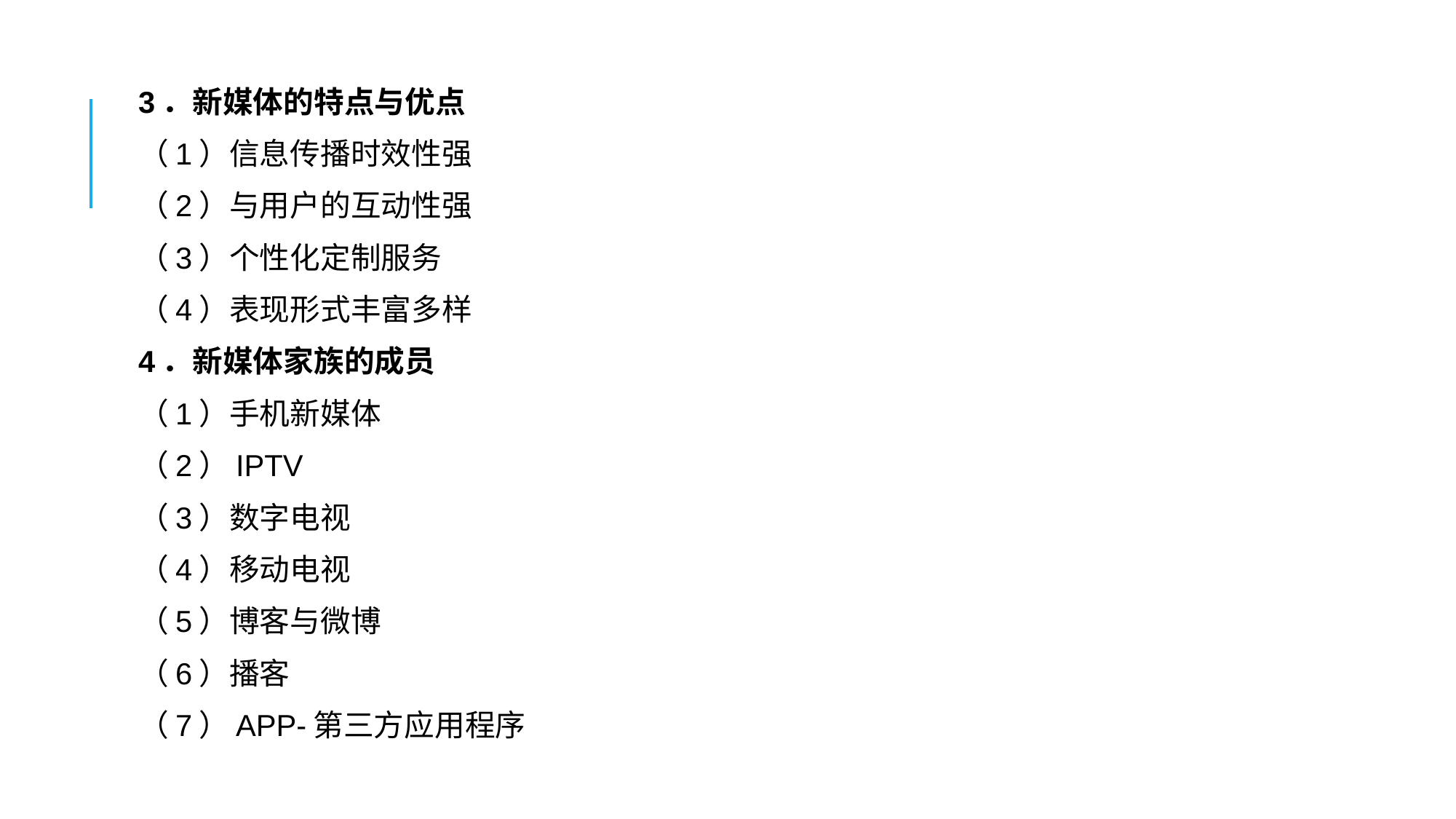

#
3．新媒体的特点与优点
（1）信息传播时效性强
（2）与用户的互动性强
（3）个性化定制服务
（4）表现形式丰富多样
4．新媒体家族的成员
（1）手机新媒体
（2）IPTV
（3）数字电视
（4）移动电视
（5）博客与微博
（6）播客
（7）APP-第三方应用程序